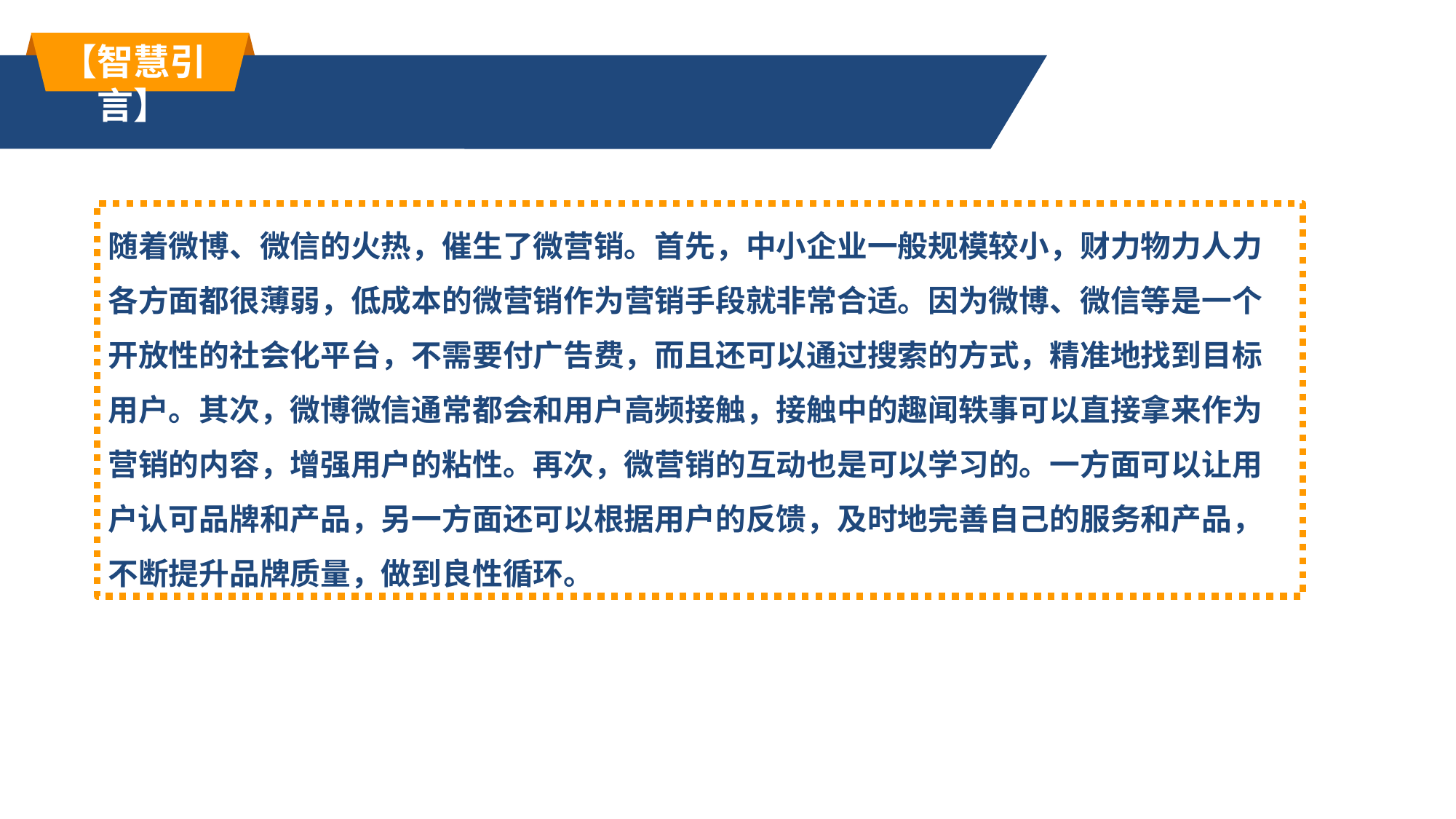

【智慧引言】

随着微博、微信的火热，催生了微营销。首先，中小企业一般规模较小，财力物力人力各方面都很薄弱，低成本的微营销作为营销手段就非常合适。因为微博、微信等是一个开放性的社会化平台，不需要付广告费，而且还可以通过搜索的方式，精准地找到目标用户。其次，微博微信通常都会和用户高频接触，接触中的趣闻轶事可以直接拿来作为营销的内容，增强用户的粘性。再次，微营销的互动也是可以学习的。一方面可以让用户认可品牌和产品，另一方面还可以根据用户的反馈，及时地完善自己的服务和产品，不断提升品牌质量，做到良性循环。